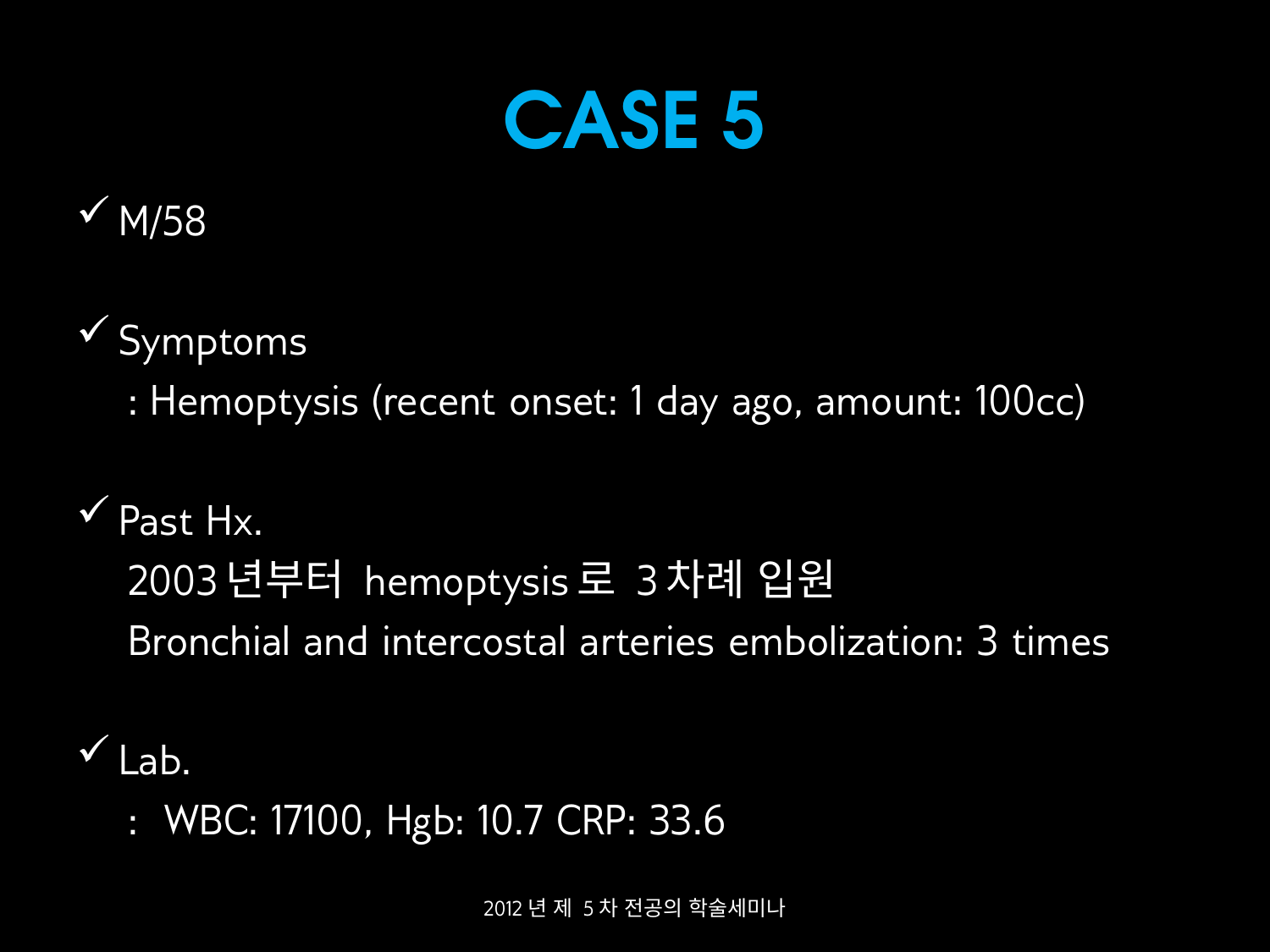

# CASE 5
M/58

Symptoms
    : Hemoptysis (recent onset: 1 day ago, amount: 100cc)

Past Hx.
    2003년부터 hemoptysis로 3차례 입원
    Bronchial and intercostal arteries embolization: 3 times

Lab.
    :  WBC: 17100, Hgb: 10.7 CRP: 33.6
2012년 제 5차 전공의 학술세미나